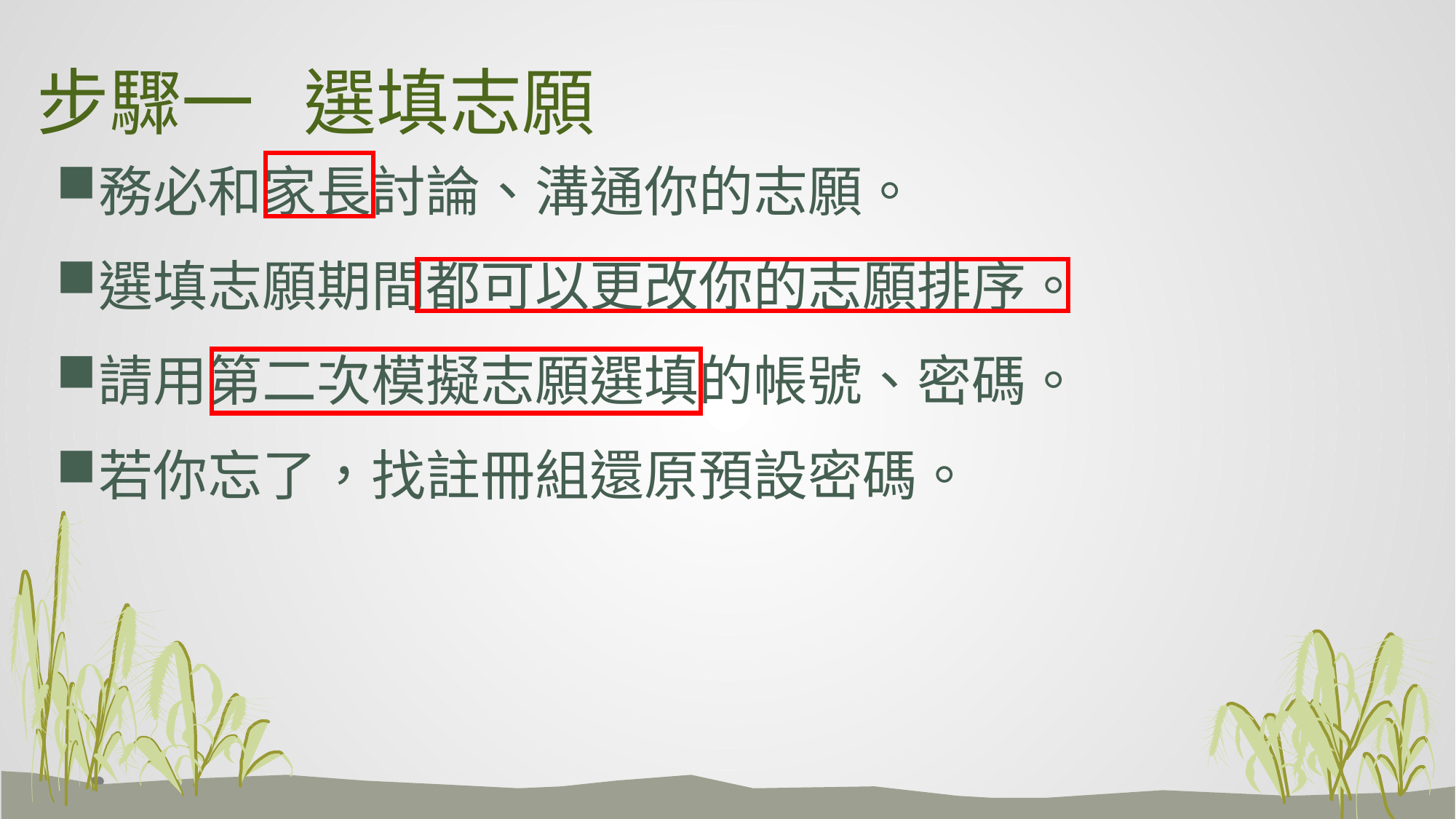

# 步驟一   選填志願
務必和家長討論、溝通你的志願。
選填志願期間都可以更改你的志願排序。
請用第二次模擬志願選填的帳號、密碼。
若你忘了，找註冊組還原預設密碼。